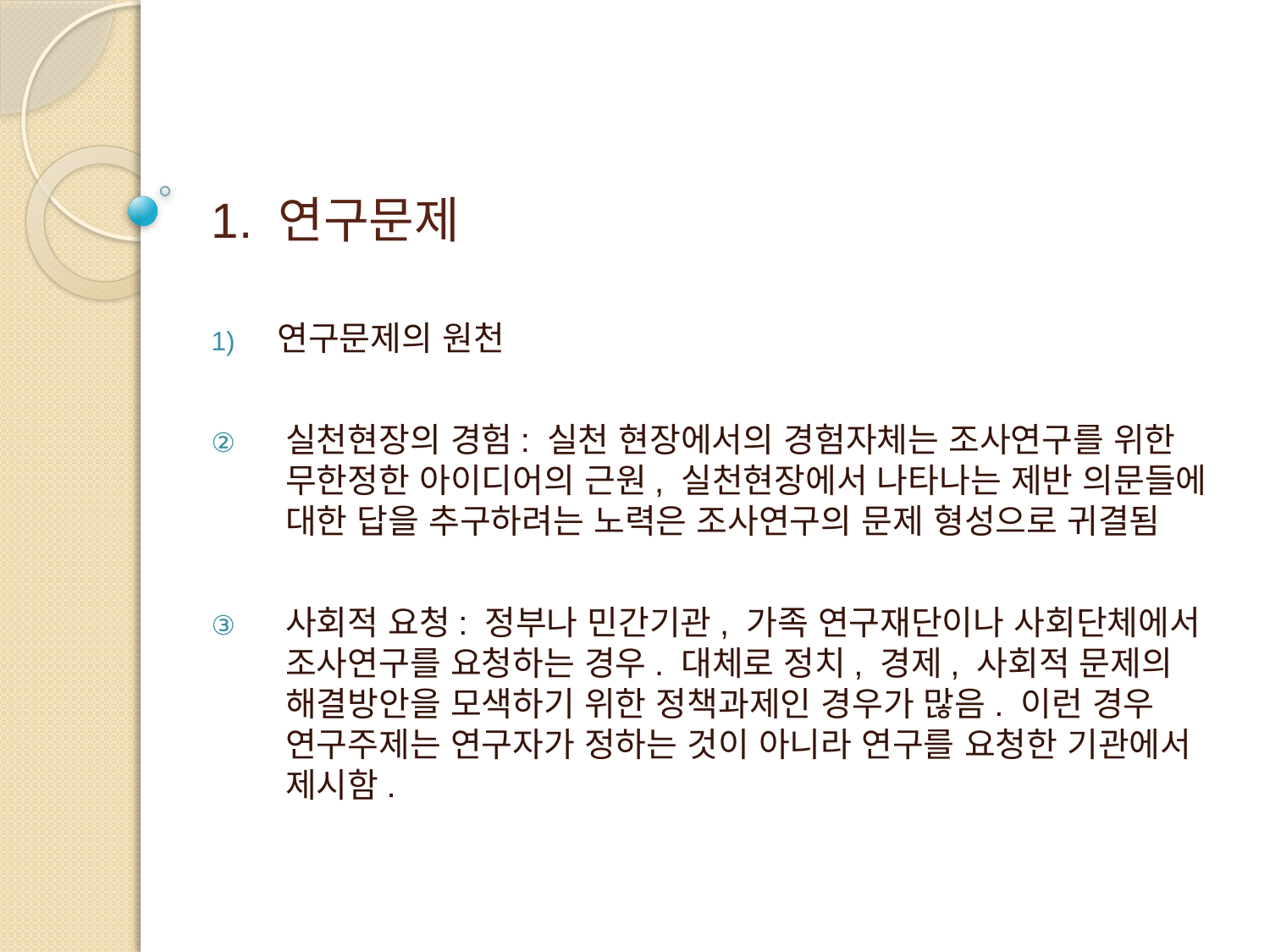

# 1. 연구문제

연구문제의 원천

실천현장의 경험: 실천 현장에서의 경험자체는 조사연구를 위한 무한정한 아이디어의 근원, 실천현장에서 나타나는 제반 의문들에 대한 답을 추구하려는 노력은 조사연구의 문제 형성으로 귀결됨

사회적 요청: 정부나 민간기관, 가족 연구재단이나 사회단체에서 조사연구를 요청하는 경우. 대체로 정치, 경제, 사회적 문제의 해결방안을 모색하기 위한 정책과제인 경우가 많음. 이런 경우 연구주제는 연구자가 정하는 것이 아니라 연구를 요청한 기관에서 제시함.